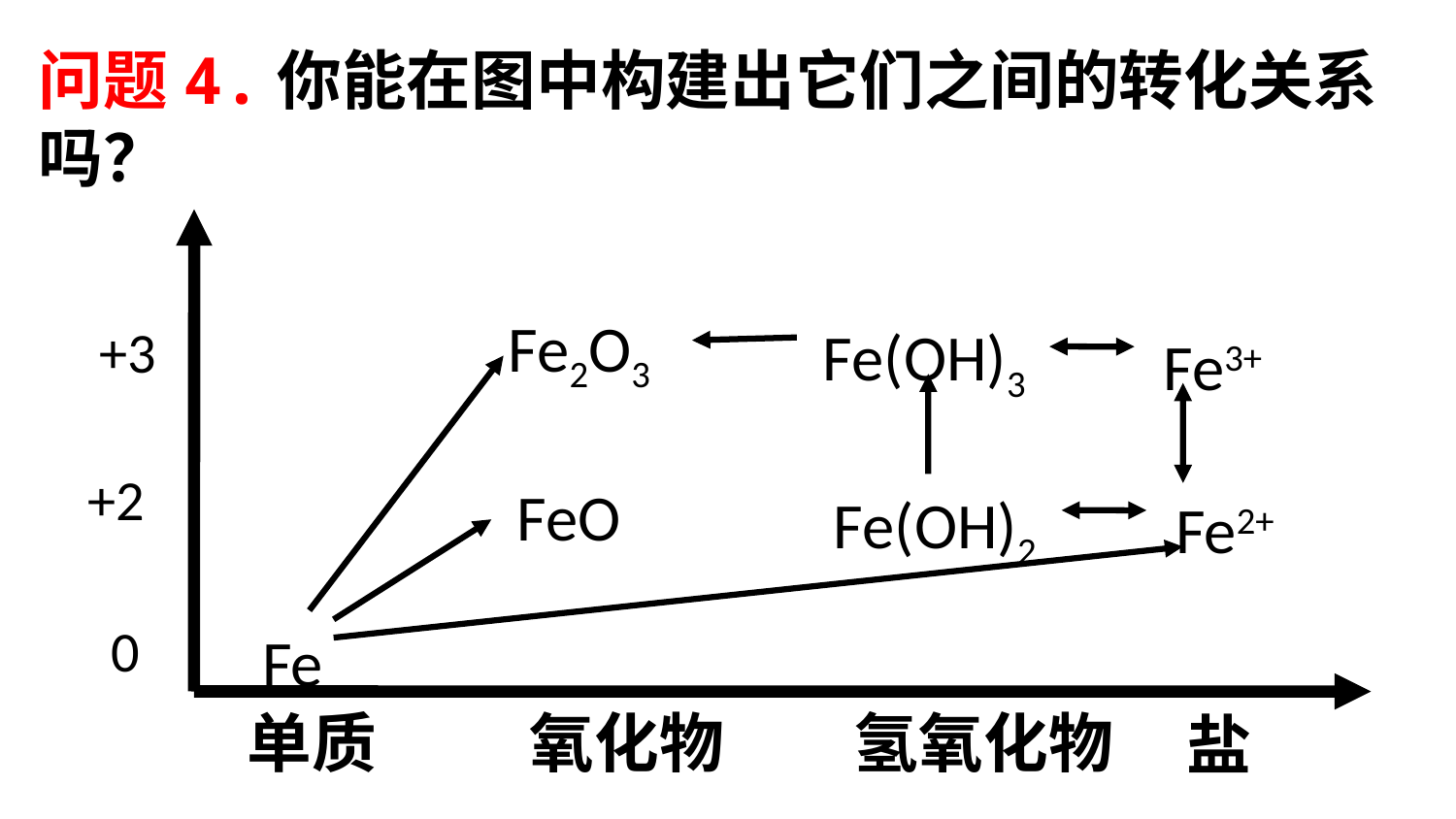

问题4.你能在图中构建出它们之间的转化关系吗？

Fe2O3
Fe(OH)3
Fe3+
FeO
Fe(OH)2
Fe2+
Fe
+3
+2
0

单质
氧化物
氢氧化物
盐